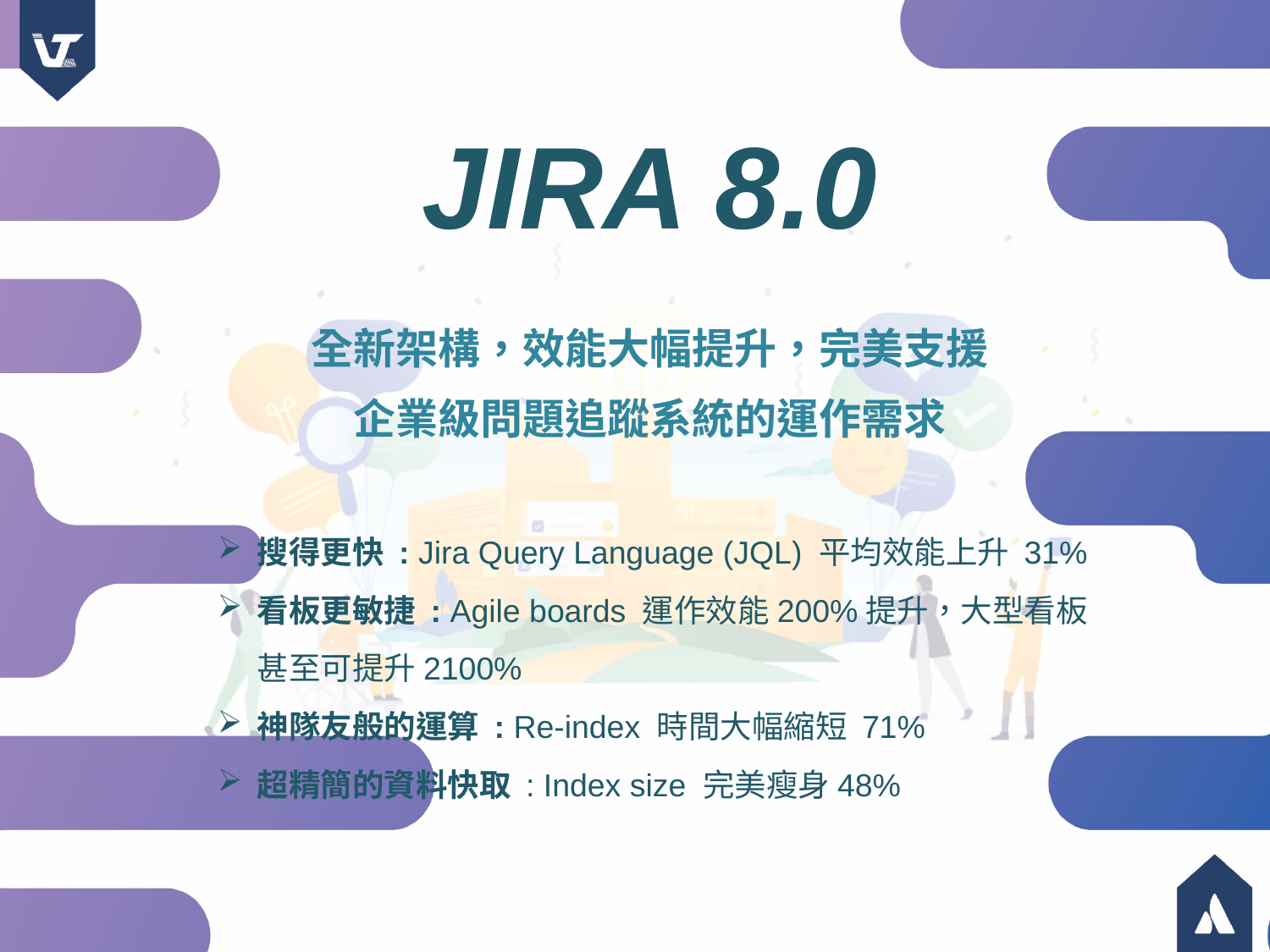

JIRA 8.0
全新架構，效能大幅提升，完美支援企業級問題追蹤系統的運作需求
搜得更快 : Jira Query Language (JQL) 平均效能上升 31%
看板更敏捷 : Agile boards 運作效能200%提升，大型看板甚至可提升2100%
神隊友般的運算 : Re-index 時間大幅縮短 71%
超精簡的資料快取 : Index size 完美瘦身48%